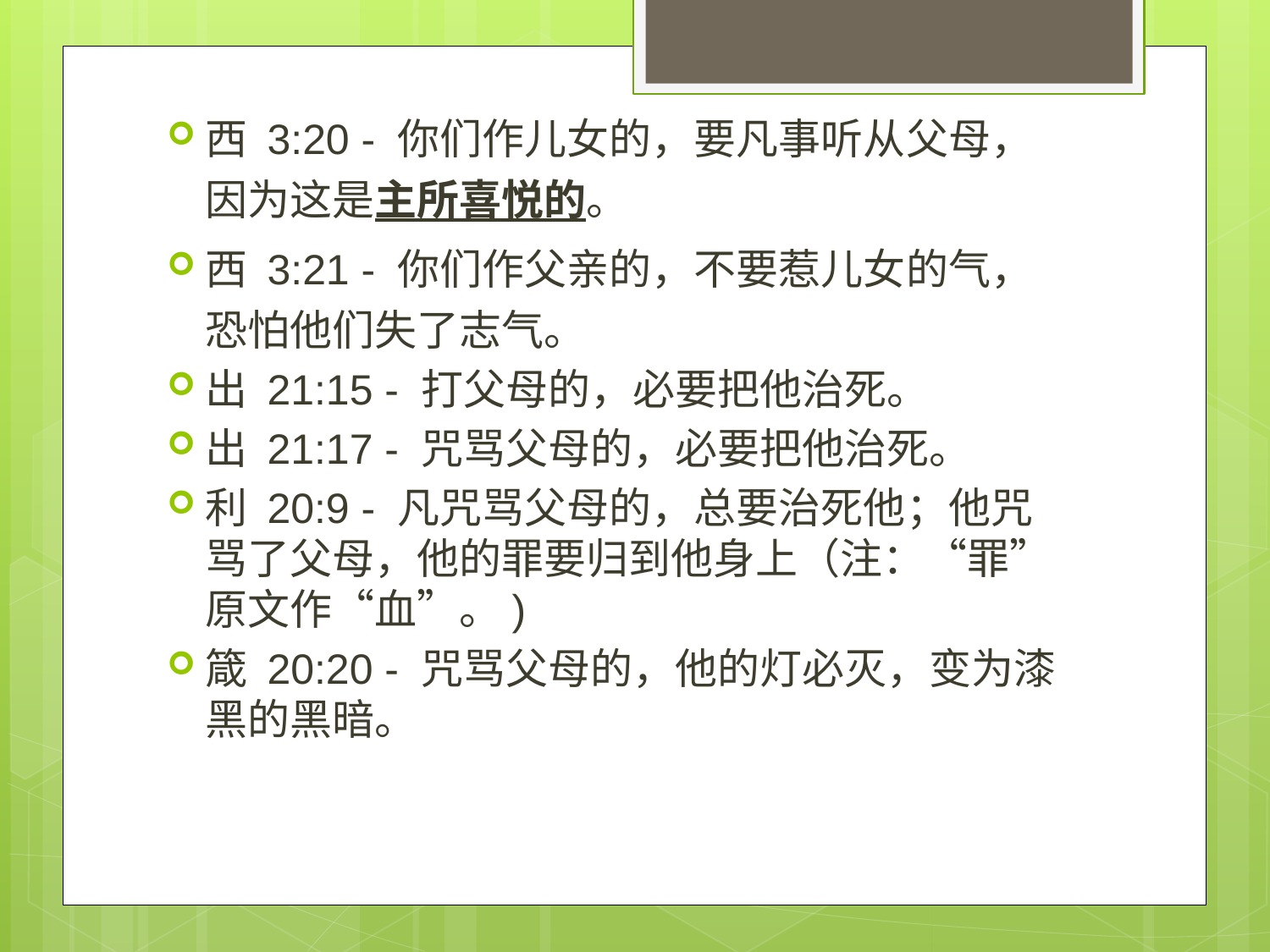

西 3:20 - 你们作儿女的，要凡事听从父母，因为这是主所喜悦的。
西 3:21 - 你们作父亲的，不要惹儿女的气，恐怕他们失了志气。
出 21:15 - 打父母的，必要把他治死。
出 21:17 - 咒骂父母的，必要把他治死。
利 20:9 - 凡咒骂父母的，总要治死他；他咒骂了父母，他的罪要归到他身上（注：“罪” 原文作“血”。)
箴 20:20 - 咒骂父母的，他的灯必灭，变为漆黑的黑暗。